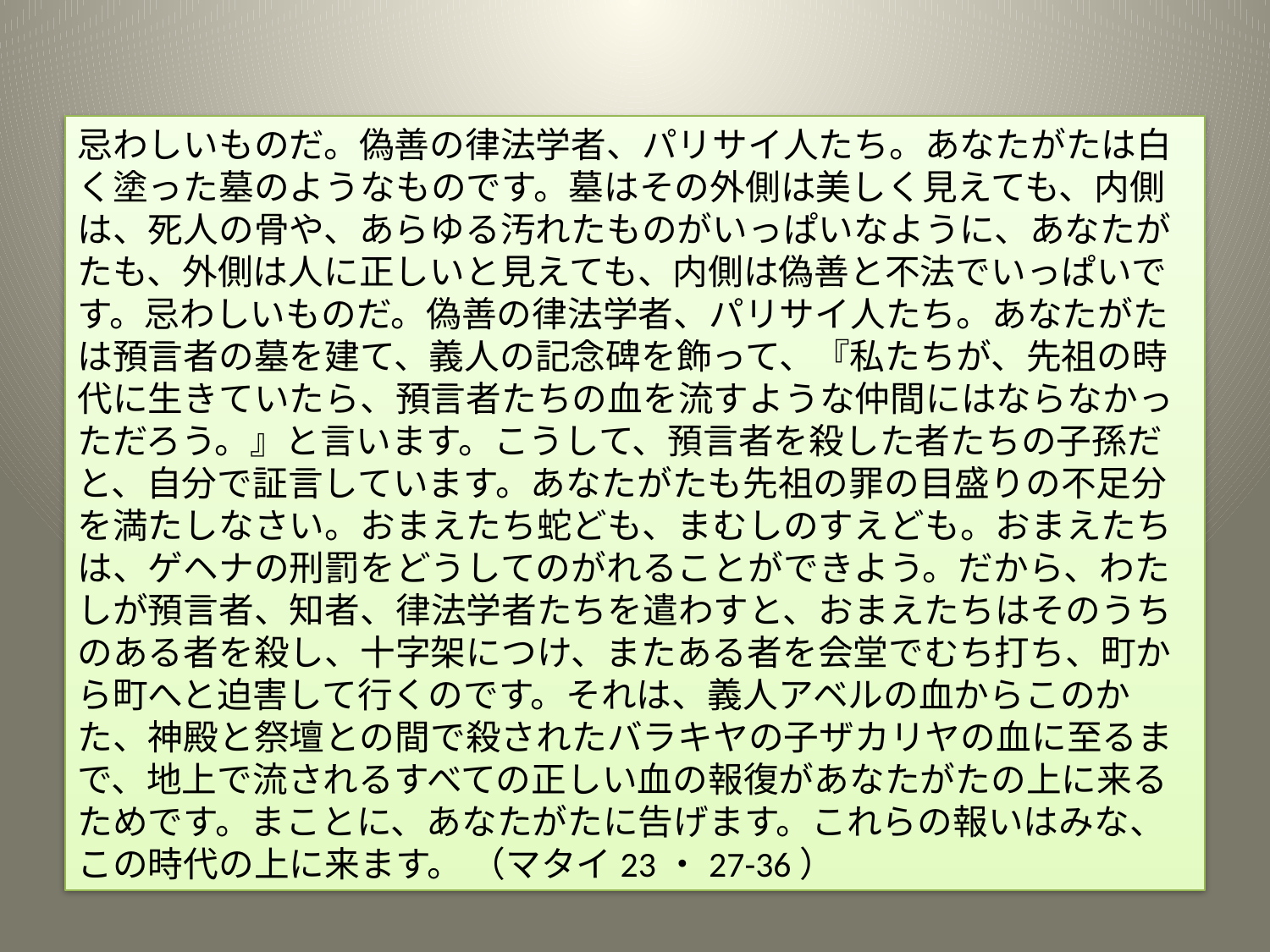

忌わしいものだ。偽善の律法学者、パリサイ人たち。あなたがたは白く塗った墓のようなものです。墓はその外側は美しく見えても、内側は、死人の骨や、あらゆる汚れたものがいっぱいなように、あなたがたも、外側は人に正しいと見えても、内側は偽善と不法でいっぱいです。忌わしいものだ。偽善の律法学者、パリサイ人たち。あなたがたは預言者の墓を建て、義人の記念碑を飾って、『私たちが、先祖の時代に生きていたら、預言者たちの血を流すような仲間にはならなかっただろう。』と言います。こうして、預言者を殺した者たちの子孫だと、自分で証言しています。あなたがたも先祖の罪の目盛りの不足分を満たしなさい。おまえたち蛇ども、まむしのすえども。おまえたちは、ゲヘナの刑罰をどうしてのがれることができよう。だから、わたしが預言者、知者、律法学者たちを遣わすと、おまえたちはそのうちのある者を殺し、十字架につけ、またある者を会堂でむち打ち、町から町へと迫害して行くのです。それは、義人アベルの血からこのかた、神殿と祭壇との間で殺されたバラキヤの子ザカリヤの血に至るまで、地上で流されるすべての正しい血の報復があなたがたの上に来るためです。まことに、あなたがたに告げます。これらの報いはみな、この時代の上に来ます。 （マタイ23・27-36）